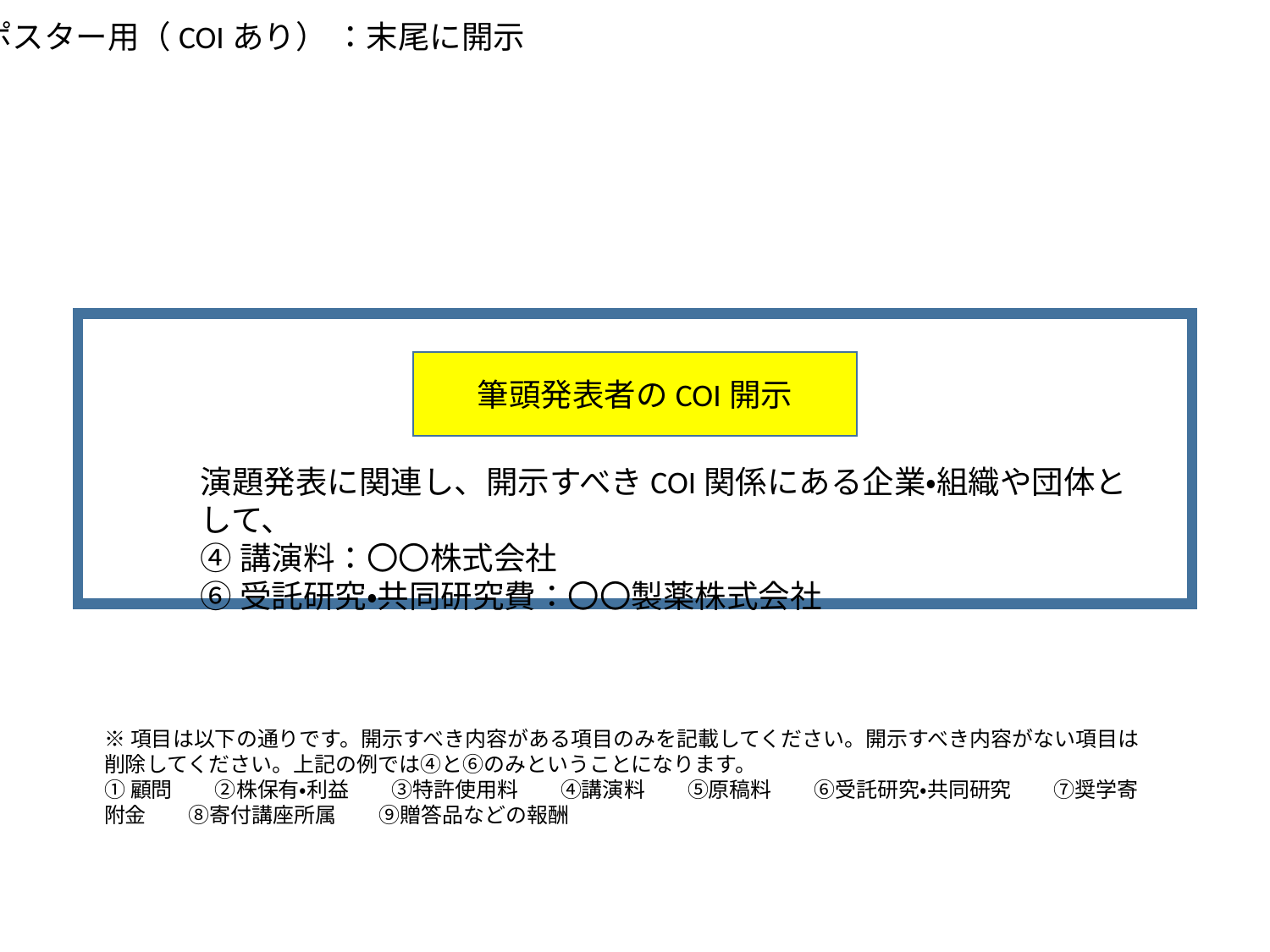

ポスター用（COIあり） ：末尾に開示

筆頭発表者のCOI開示
演題発表に関連し、開示すべきCOI関係にある企業・組織や団体として、
④講演料：〇〇株式会社
⑥受託研究・共同研究費：〇〇製薬株式会社
※項目は以下の通りです。開示すべき内容がある項目のみを記載してください。開示すべき内容がない項目は削除してください。上記の例では④と⑥のみということになります。
①顧問　　②株保有・利益　　③特許使用料　　④講演料　　⑤原稿料　　⑥受託研究・共同研究　　⑦奨学寄附金　　⑧寄付講座所属　　⑨贈答品などの報酬